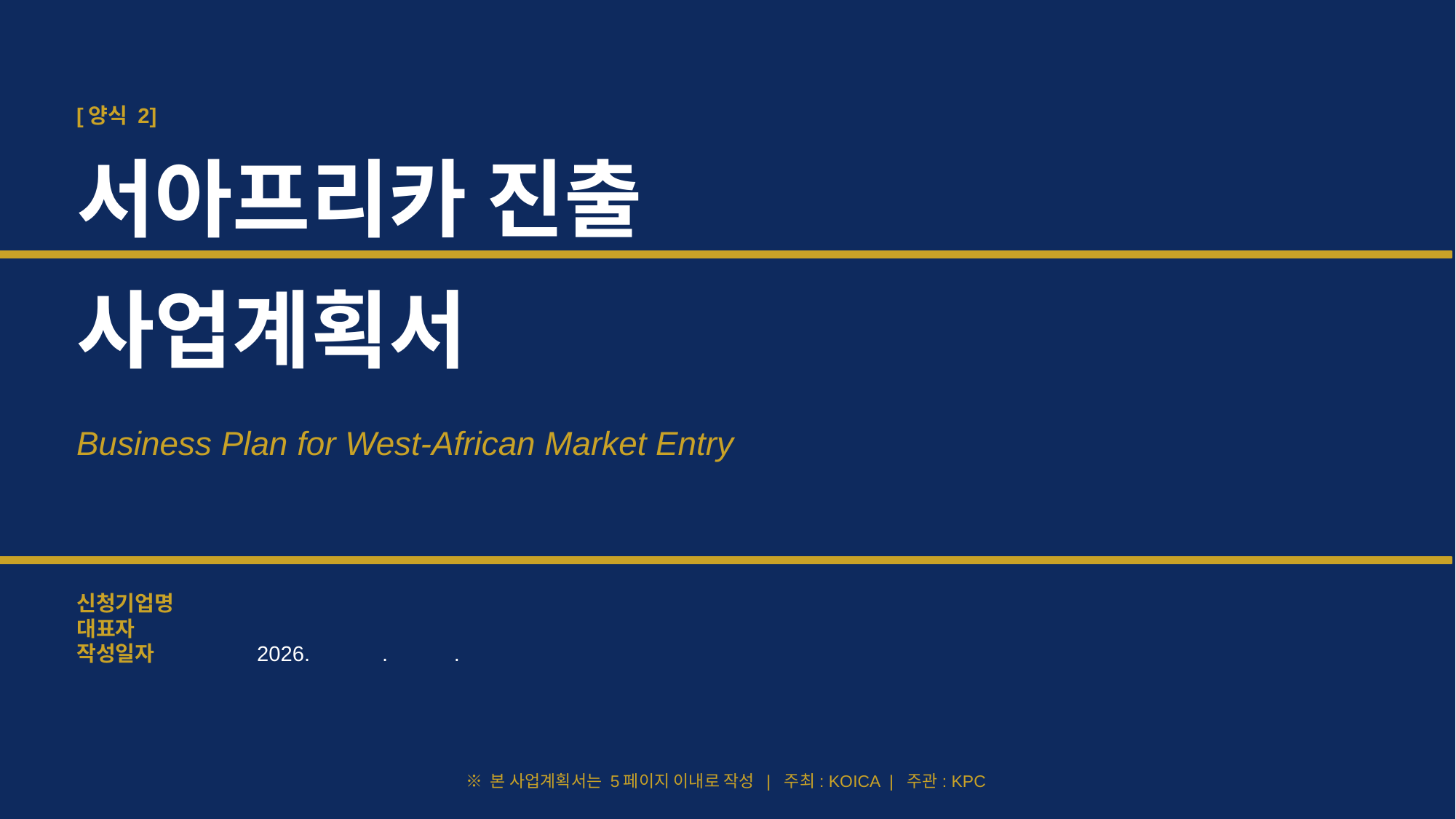

[양식 2]
서아프리카 진출

사업계획서
Business Plan for West-African Market Entry

신청기업명
대표자
작성일자                    2026.            .           .
※ 본 사업계획서는 5페이지 이내로 작성  |  주최: KOICA  |  주관: KPC